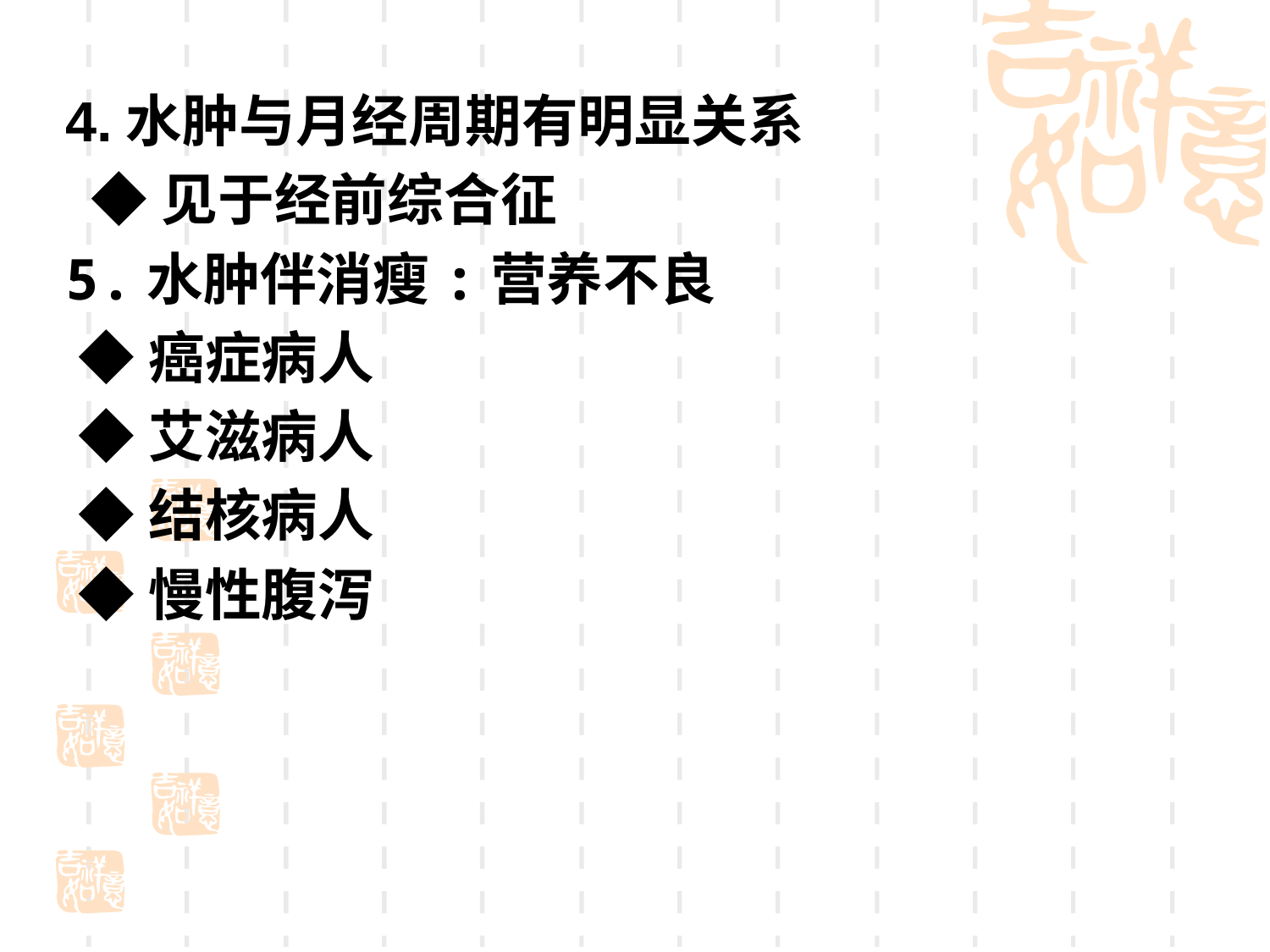

4.水肿与月经周期有明显关系
  ◆见于经前综合征
5.水肿伴消瘦:营养不良
 ◆癌症病人
 ◆艾滋病人
 ◆结核病人
 ◆慢性腹泻
#